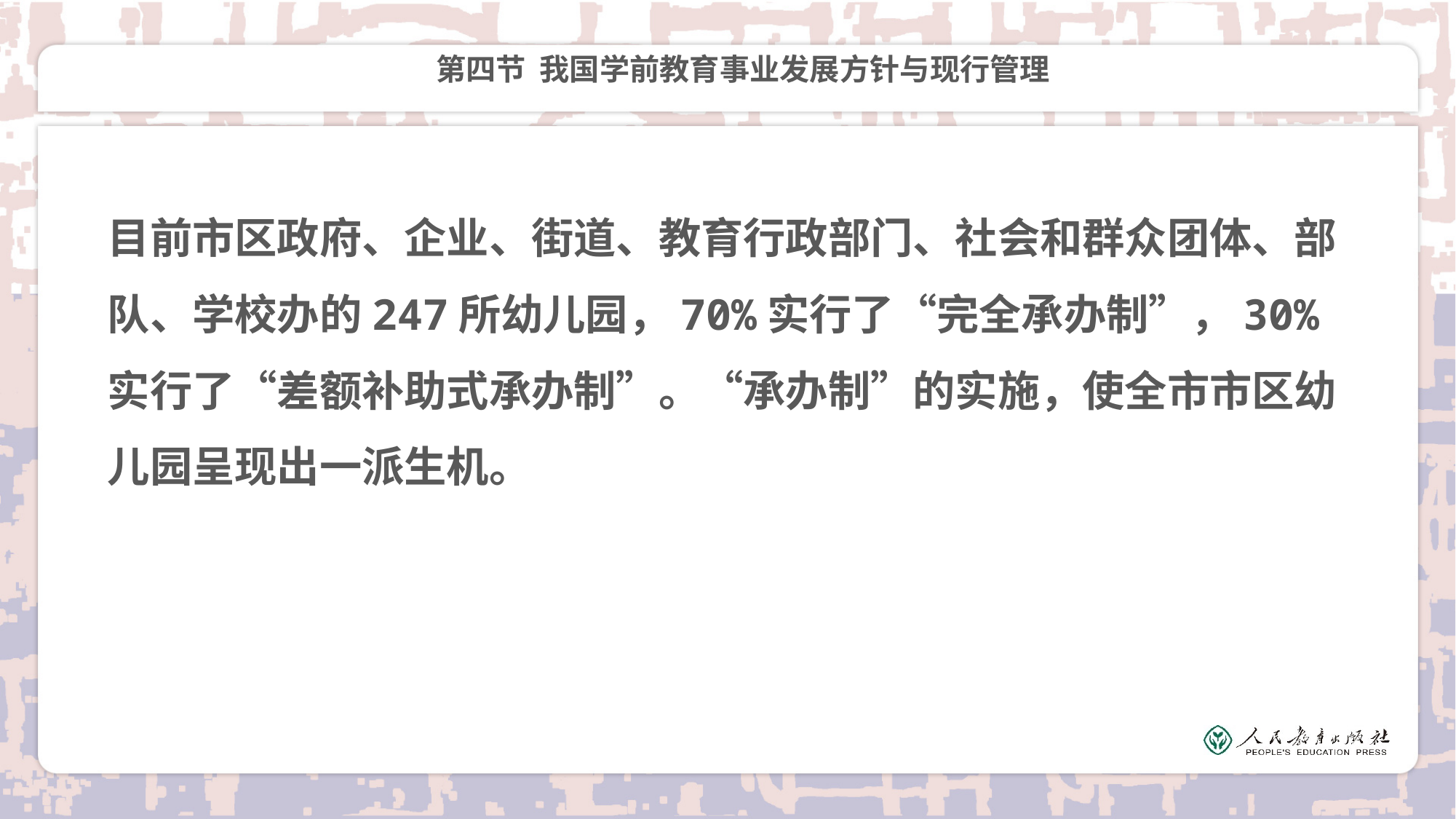

# 第四节  我国学前教育事业发展方针与现行管理
目前市区政府、企业、街道、教育行政部门、社会和群众团体、部队、学校办的247所幼儿园，70%实行了“完全承办制”，30%实行了“差额补助式承办制”。“承办制”的实施，使全市市区幼儿园呈现出一派生机。